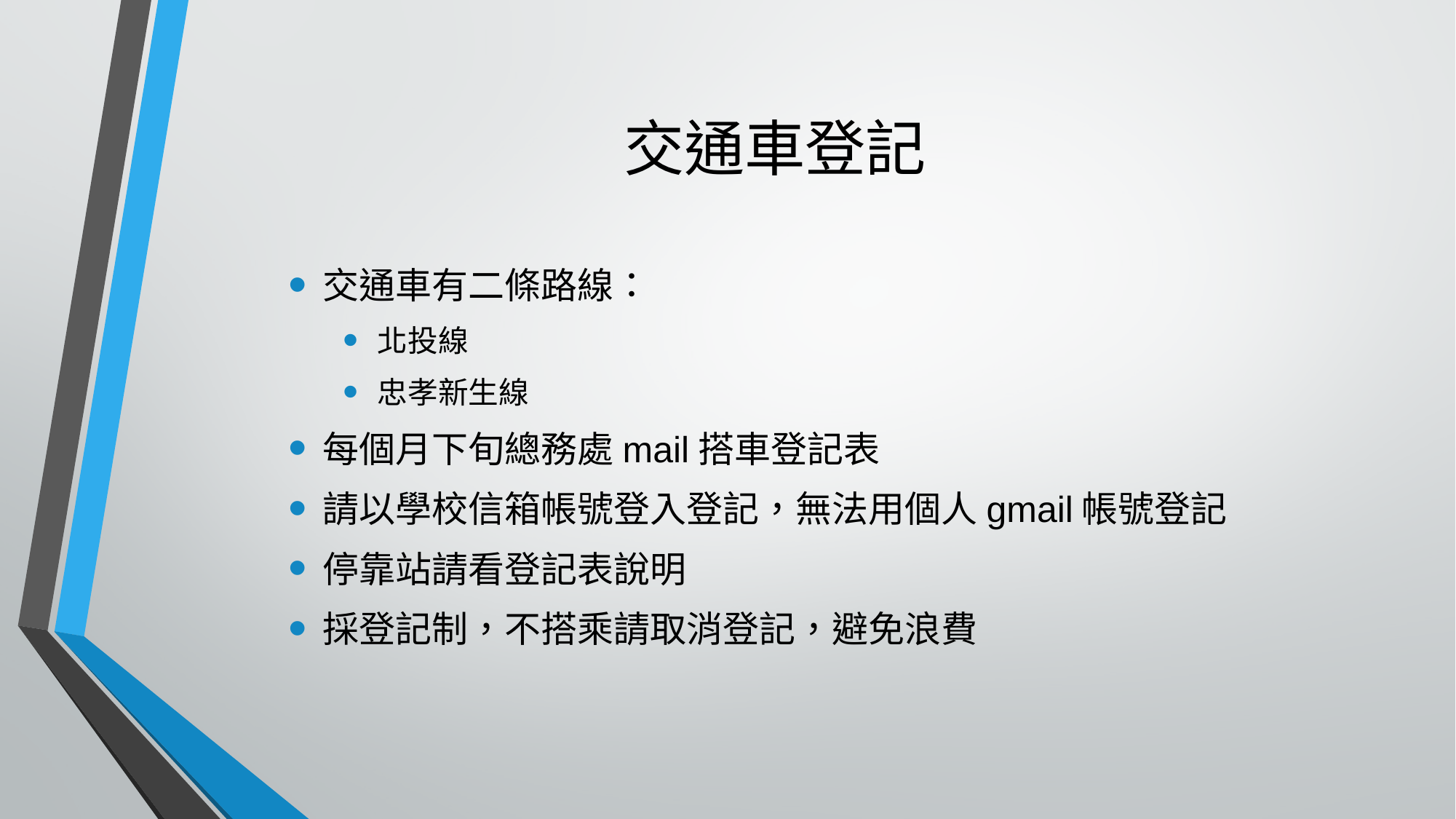

# 交通車登記
交通車有二條路線：
北投線
忠孝新生線
每個月下旬總務處mail搭車登記表
請以學校信箱帳號登入登記，無法用個人gmail帳號登記
停靠站請看登記表說明
採登記制，不搭乘請取消登記，避免浪費